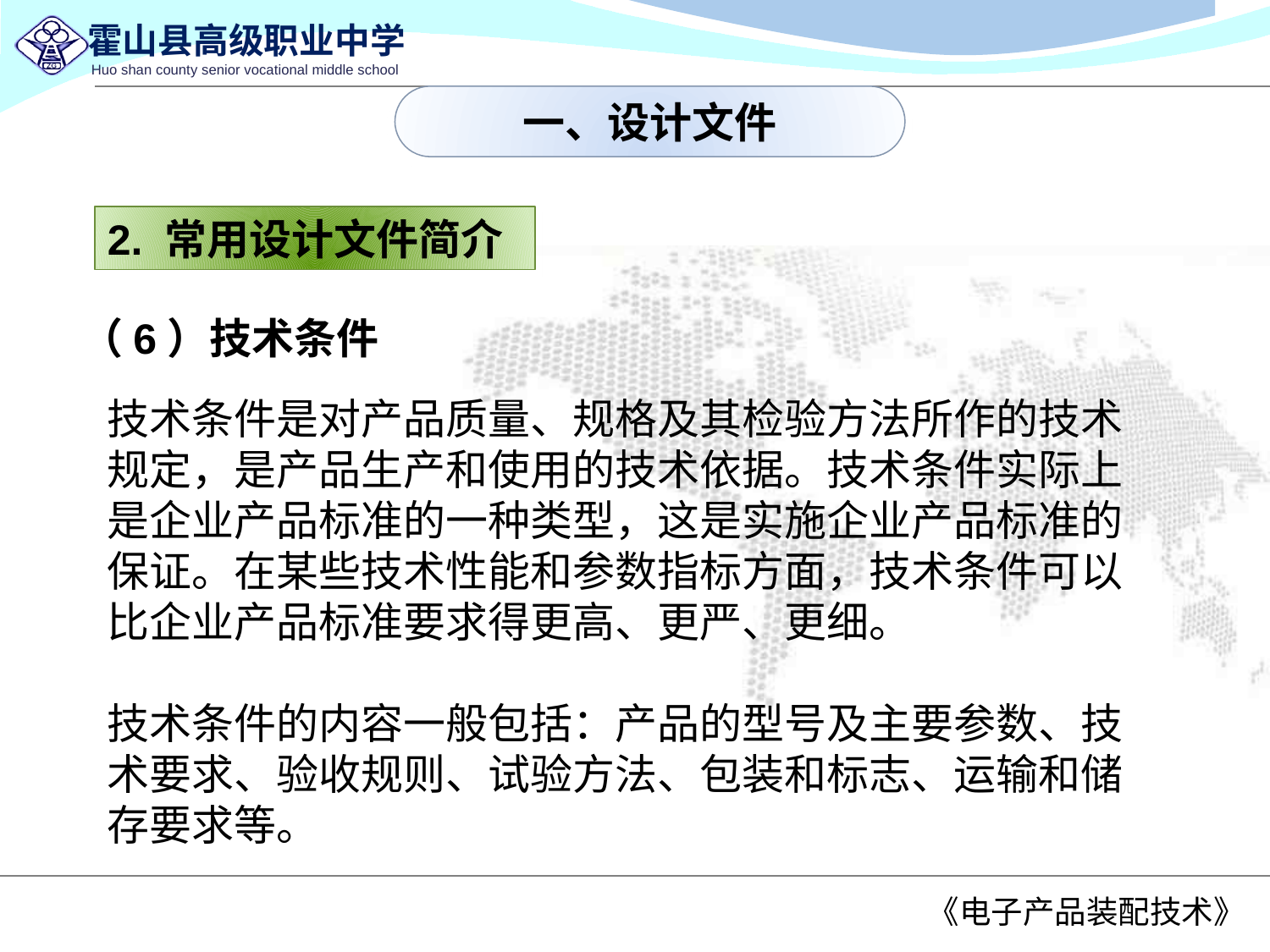

一、设计文件
2. 常用设计文件简介
（6）技术条件
技术条件是对产品质量、规格及其检验方法所作的技术规定，是产品生产和使用的技术依据。技术条件实际上是企业产品标准的一种类型，这是实施企业产品标准的保证。在某些技术性能和参数指标方面，技术条件可以比企业产品标准要求得更高、更严、更细。

技术条件的内容一般包括：产品的型号及主要参数、技术要求、验收规则、试验方法、包装和标志、运输和储存要求等。